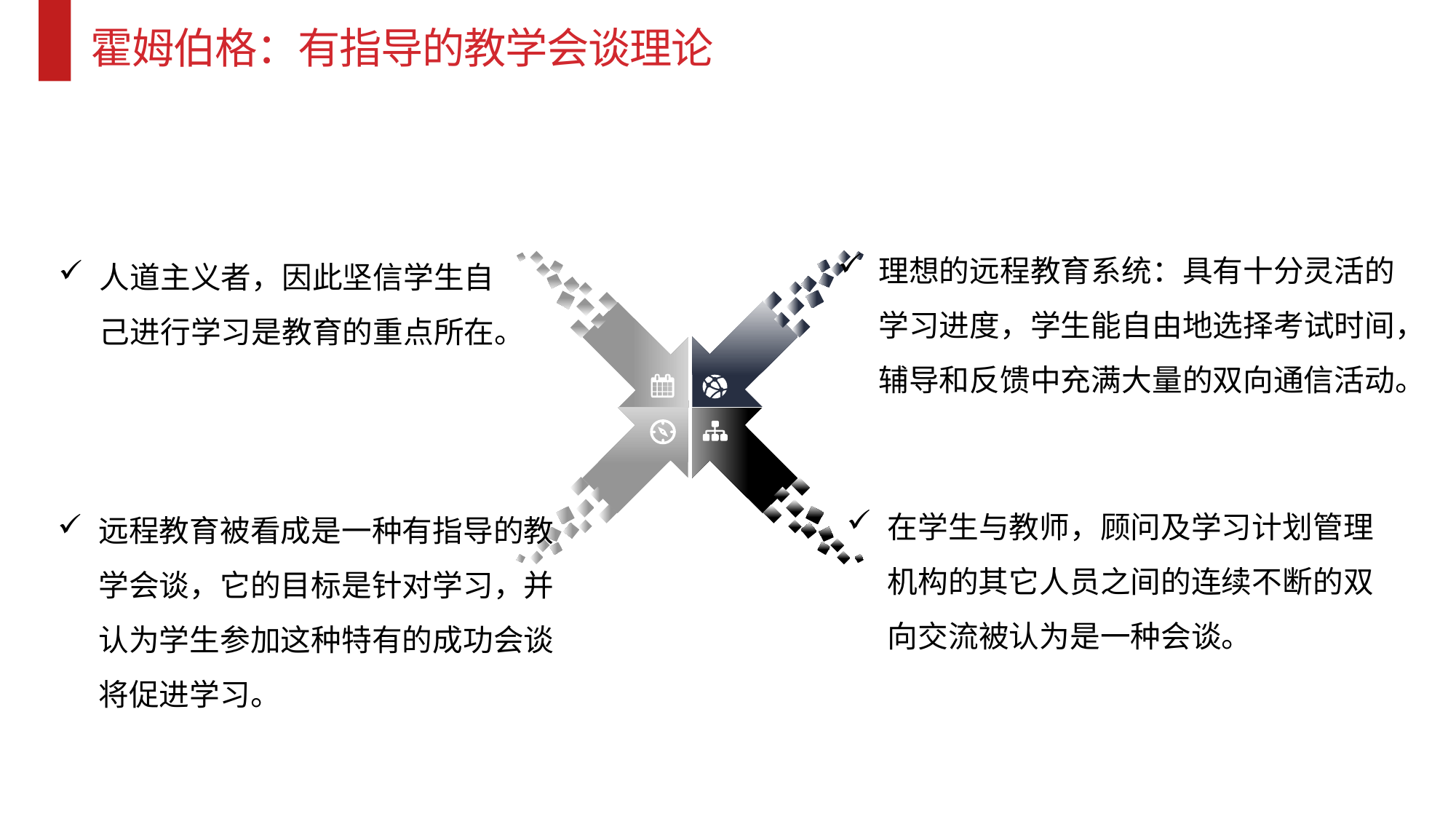

霍姆伯格：有指导的教学会谈理论
理想的远程教育系统：具有十分灵活的学习进度，学生能自由地选择考试时间，辅导和反馈中充满大量的双向通信活动。
人道主义者，因此坚信学生自己进行学习是教育的重点所在。

在学生与教师，顾问及学习计划管理机构的其它人员之间的连续不断的双向交流被认为是一种会谈。
远程教育被看成是一种有指导的教学会谈，它的目标是针对学习，并认为学生参加这种特有的成功会谈将促进学习。